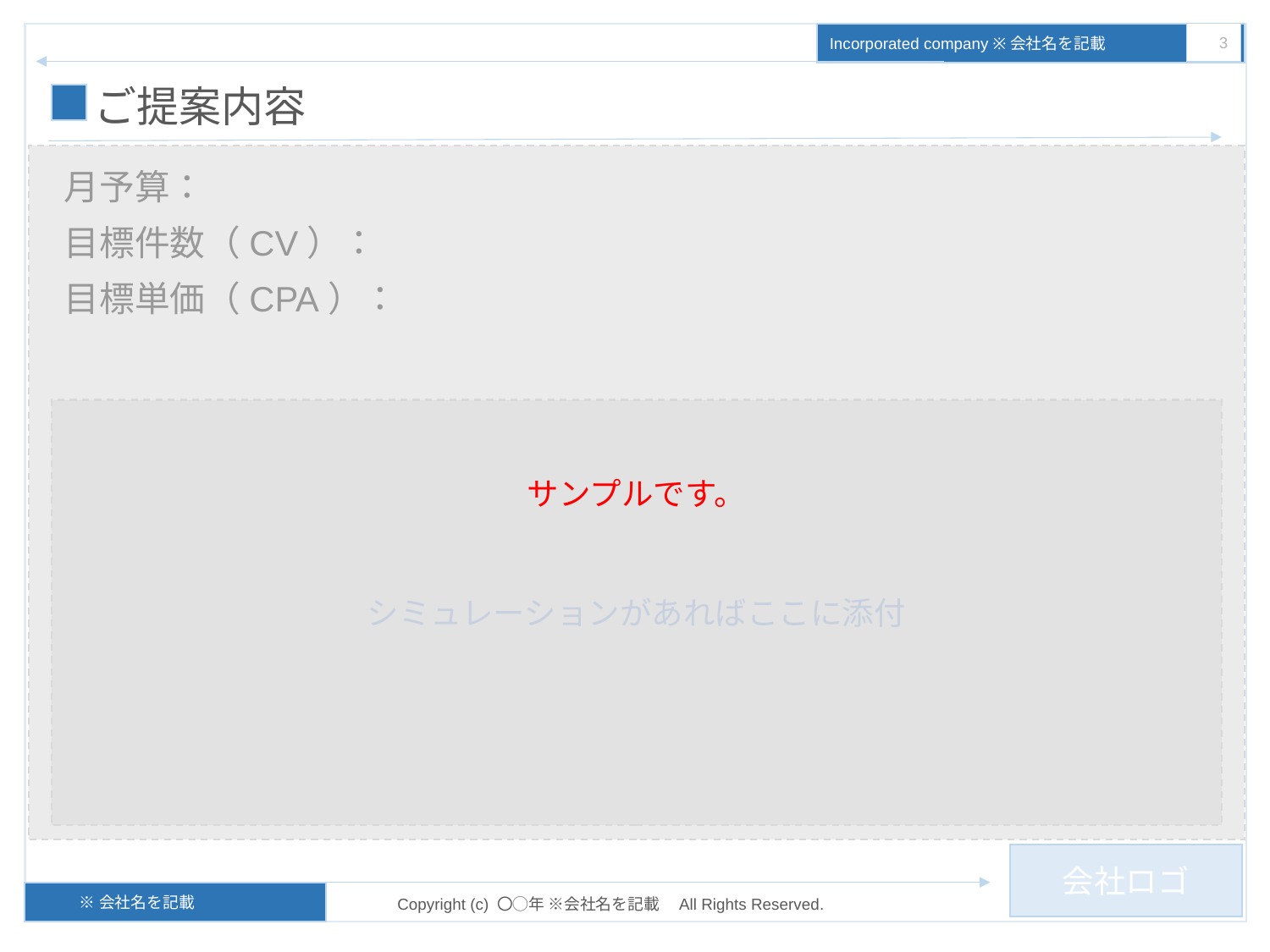

3
# ご提案内容
サンプルです。
月予算：
目標件数（CV）：
目標単価（CPA）：

シミュレーションがあればここに添付